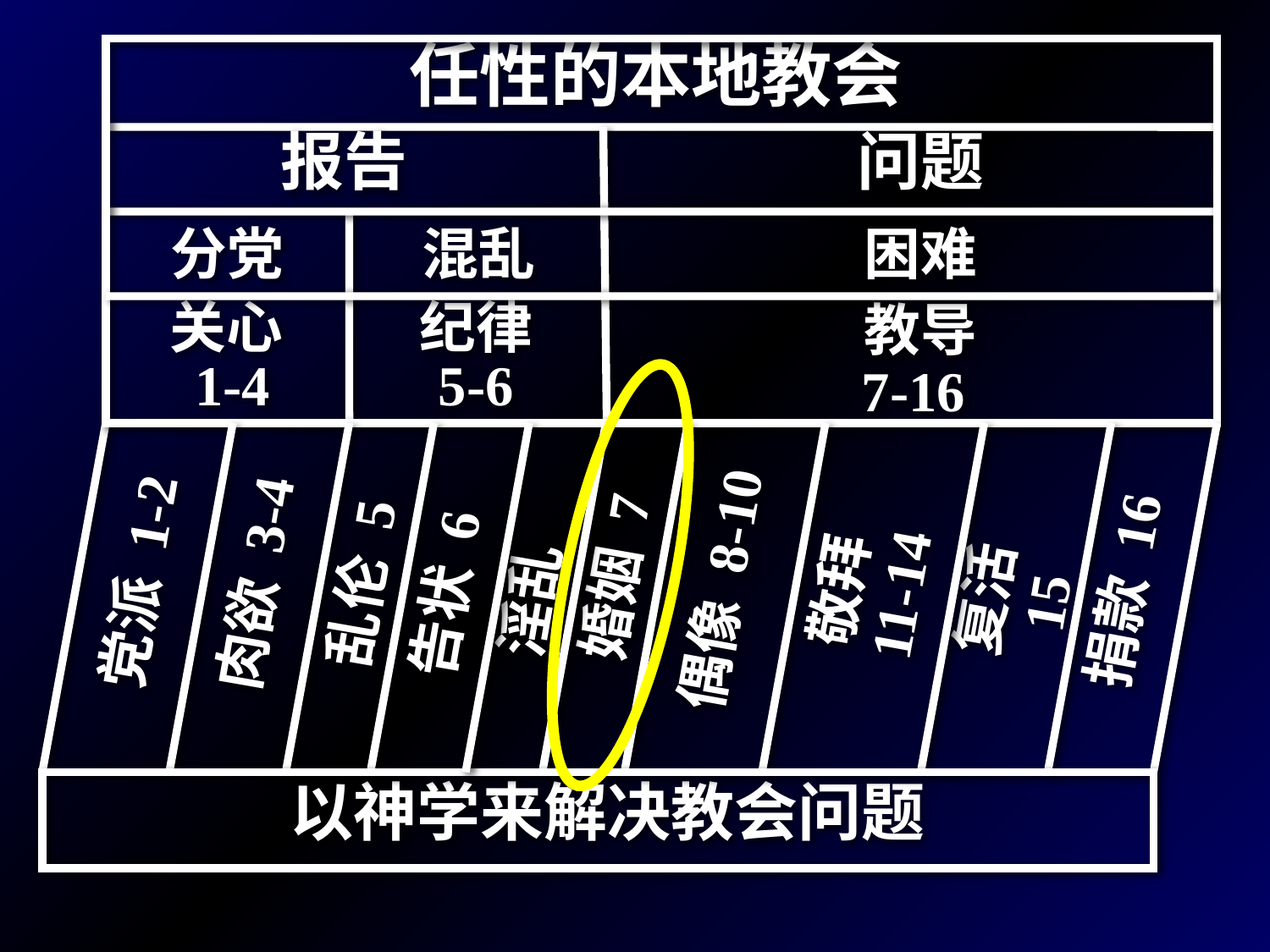

The Wayward Local Church

任性的本地教会

报告

问题

分党
混乱
困难
关心
1-4

纪律
5-6
教导
7-16

敬拜
11-14
复活
 15
婚姻 7
党派 1-2
肉欲 3-4
乱伦 5
偶像 8-10
捐款 16
淫乱
告状 6

以神学来解决教会问题
71